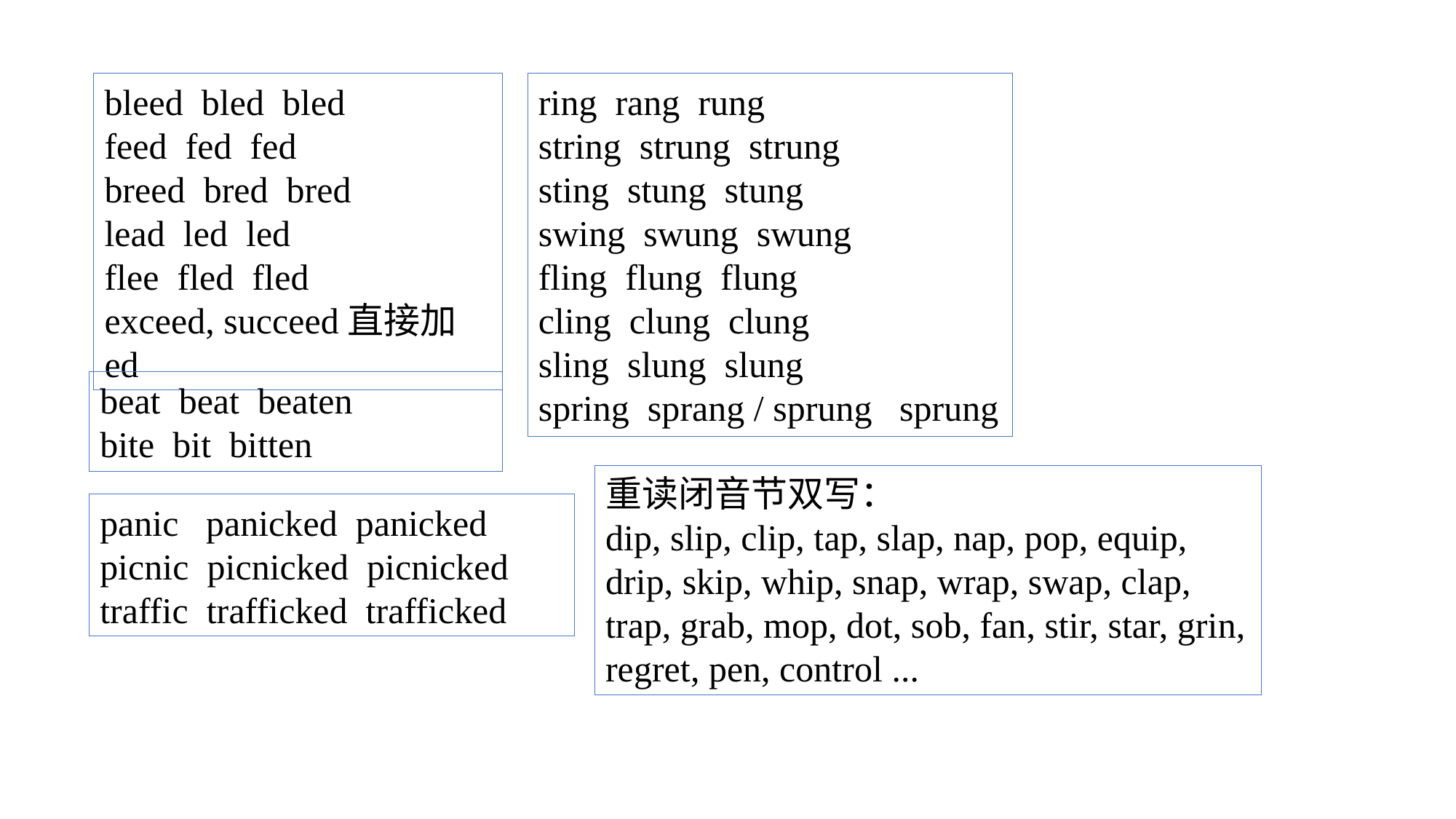

bleed  bled  bled
feed  fed  fed
breed  bred  bred
lead  led  led
flee  fled  fled
exceed, succeed直接加ed
ring  rang  rung
string  strung  strung
sting  stung  stung
swing  swung  swung
fling  flung  flung
cling  clung  clung
sling  slung  slung
spring  sprang / sprung   sprung

beat  beat  beaten
bite  bit  bitten

重读闭音节双写：
dip, slip, clip, tap, slap, nap, pop, equip, drip, skip, whip, snap, wrap, swap, clap, trap, grab, mop, dot, sob, fan, stir, star, grin, regret, pen, control ...
panic   panicked  panicked
picnic  picnicked  picnicked
traffic  trafficked  trafficked